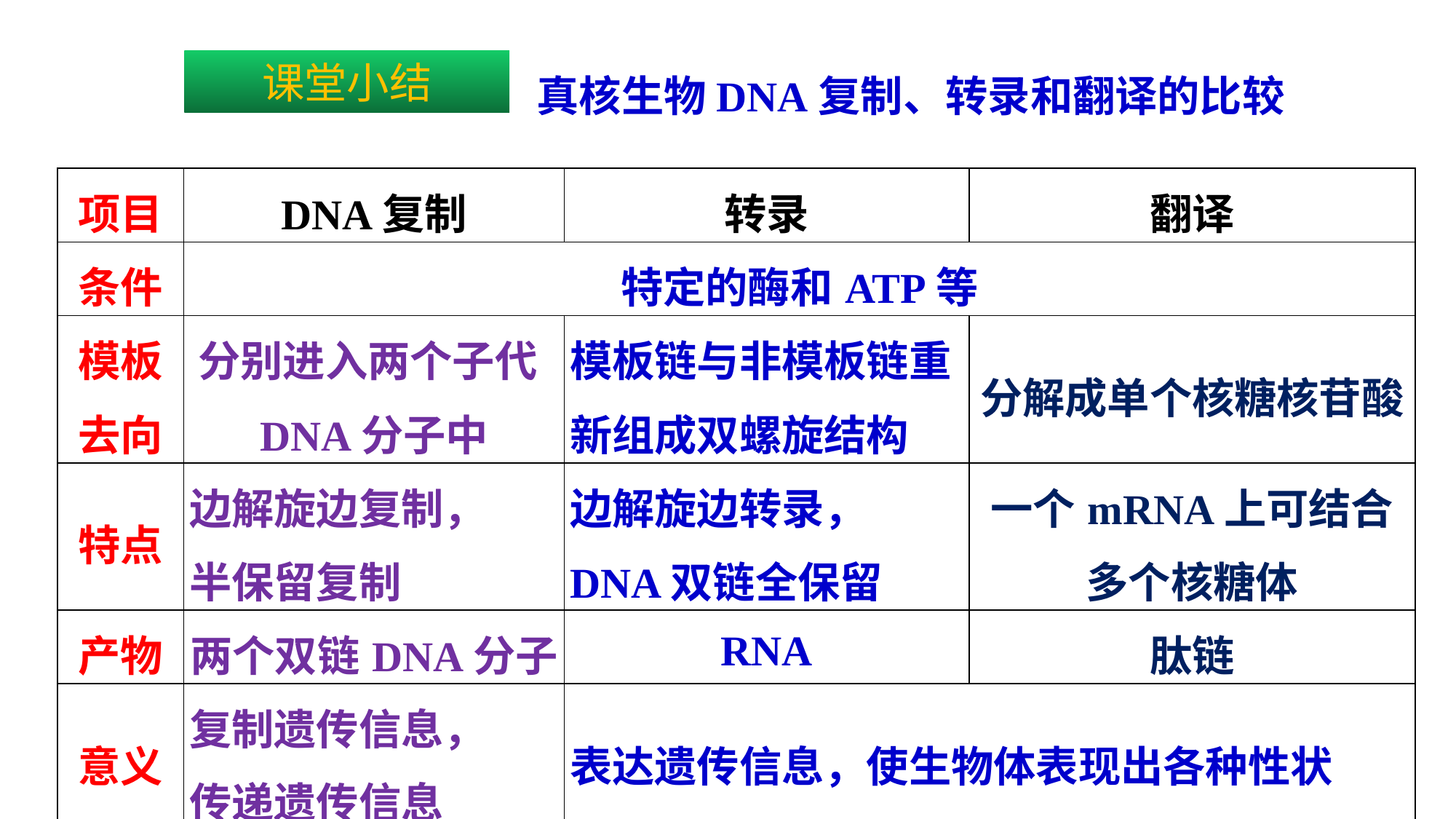

课堂小结
真核生物DNA复制、转录和翻译的比较

| 项目 | DNA复制 | 转录 | 翻译 |
| --- | --- | --- | --- |
| 条件 | 特定的酶和ATP等 |  |  |
| 模板 去向 | 分别进入两个子代DNA分子中 | 模板链与非模板链重新组成双螺旋结构 | 分解成单个核糖核苷酸 |
| 特点 | 边解旋边复制， 半保留复制 | 边解旋边转录， DNA双链全保留 | 一个mRNA上可结合多个核糖体 |
| 产物 | 两个双链DNA分子 | RNA | 肽链 |
| 意义 | 复制遗传信息， 传递遗传信息 | 表达遗传信息，使生物体表现出各种性状 |  |